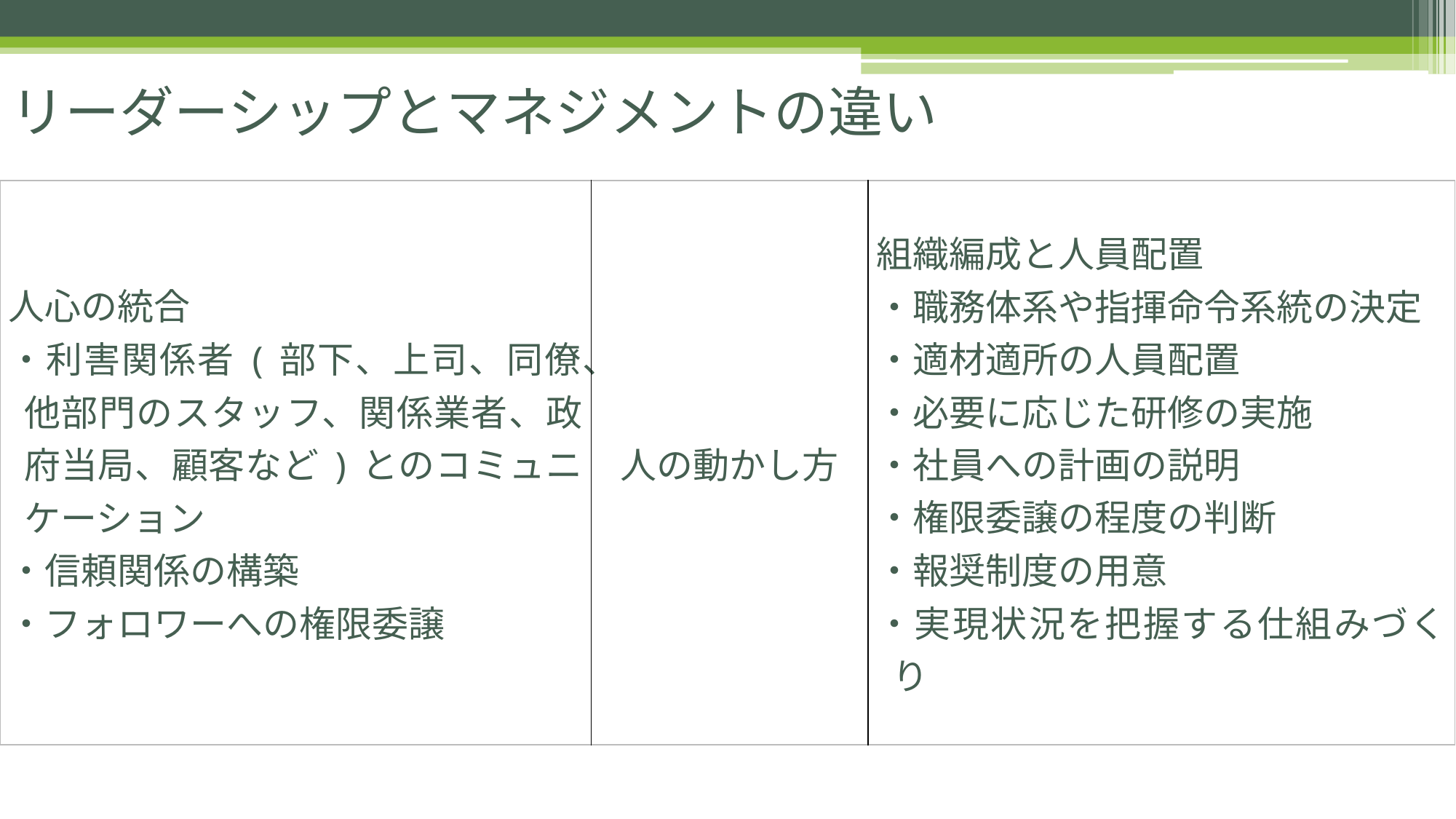

# リーダーシップとマネジメントの違い
| 人心の統合 ・利害関係者(部下、上司、同僚、他部門のスタッフ、関係業者、政府当局、顧客など)とのコミュニケーション ・信頼関係の構築 ・フォロワーへの権限委譲 | 人の動かし方 | 組織編成と人員配置 ・職務体系や指揮命令系統の決定 ・適材適所の人員配置 ・必要に応じた研修の実施 ・社員への計画の説明 ・権限委譲の程度の判断 ・報奨制度の用意 ・実現状況を把握する仕組みづくり |
| --- | --- | --- |